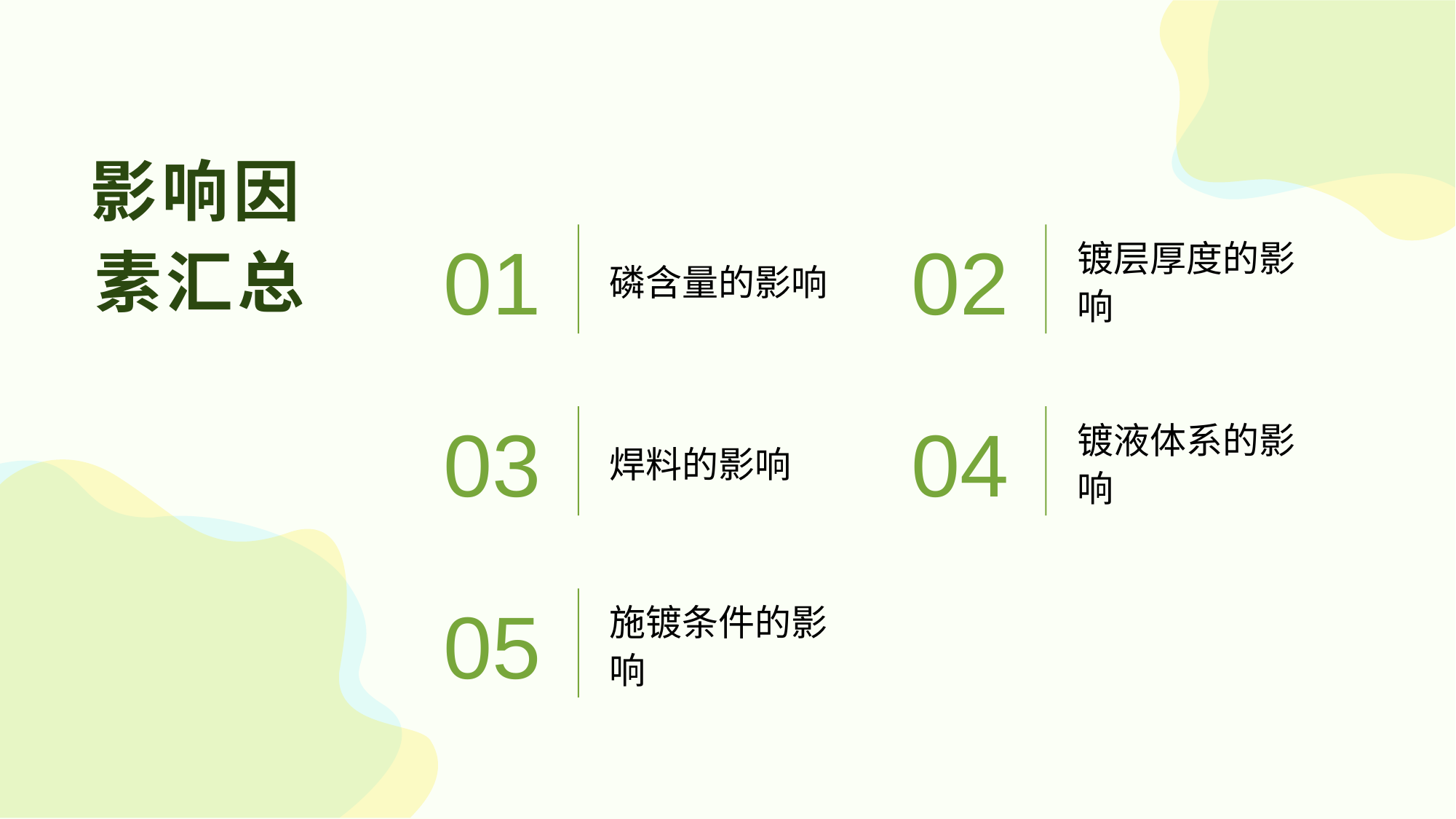

影响因素汇总
01
02

磷含量的影响

镀层厚度的影响
03
04

焊料的影响

镀液体系的影响
05

施镀条件的影响